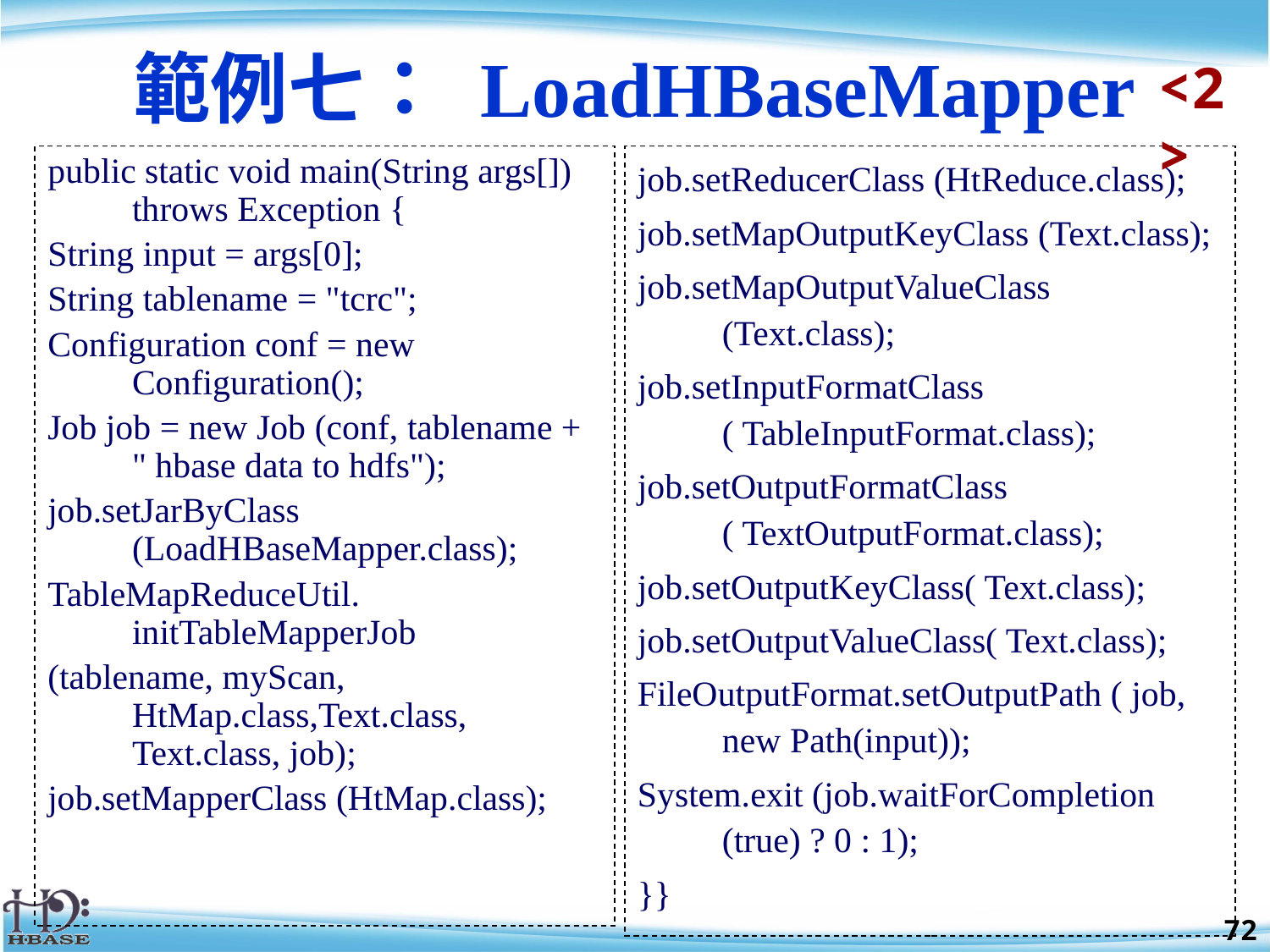

# 範例七： LoadHBaseMapper
<2>
public static void main(String args[]) throws Exception {
String input = args[0];
String tablename = "tcrc";
Configuration conf = new Configuration();
Job job = new Job (conf, tablename + " hbase data to hdfs");
job.setJarByClass (LoadHBaseMapper.class);
TableMapReduceUtil. initTableMapperJob
(tablename, myScan, HtMap.class,Text.class, Text.class, job);
job.setMapperClass (HtMap.class);
job.setReducerClass (HtReduce.class);
job.setMapOutputKeyClass (Text.class);
job.setMapOutputValueClass (Text.class);
job.setInputFormatClass ( TableInputFormat.class);
job.setOutputFormatClass ( TextOutputFormat.class);
job.setOutputKeyClass( Text.class);
job.setOutputValueClass( Text.class);
FileOutputFormat.setOutputPath ( job, new Path(input));
System.exit (job.waitForCompletion (true) ? 0 : 1);
}}
72